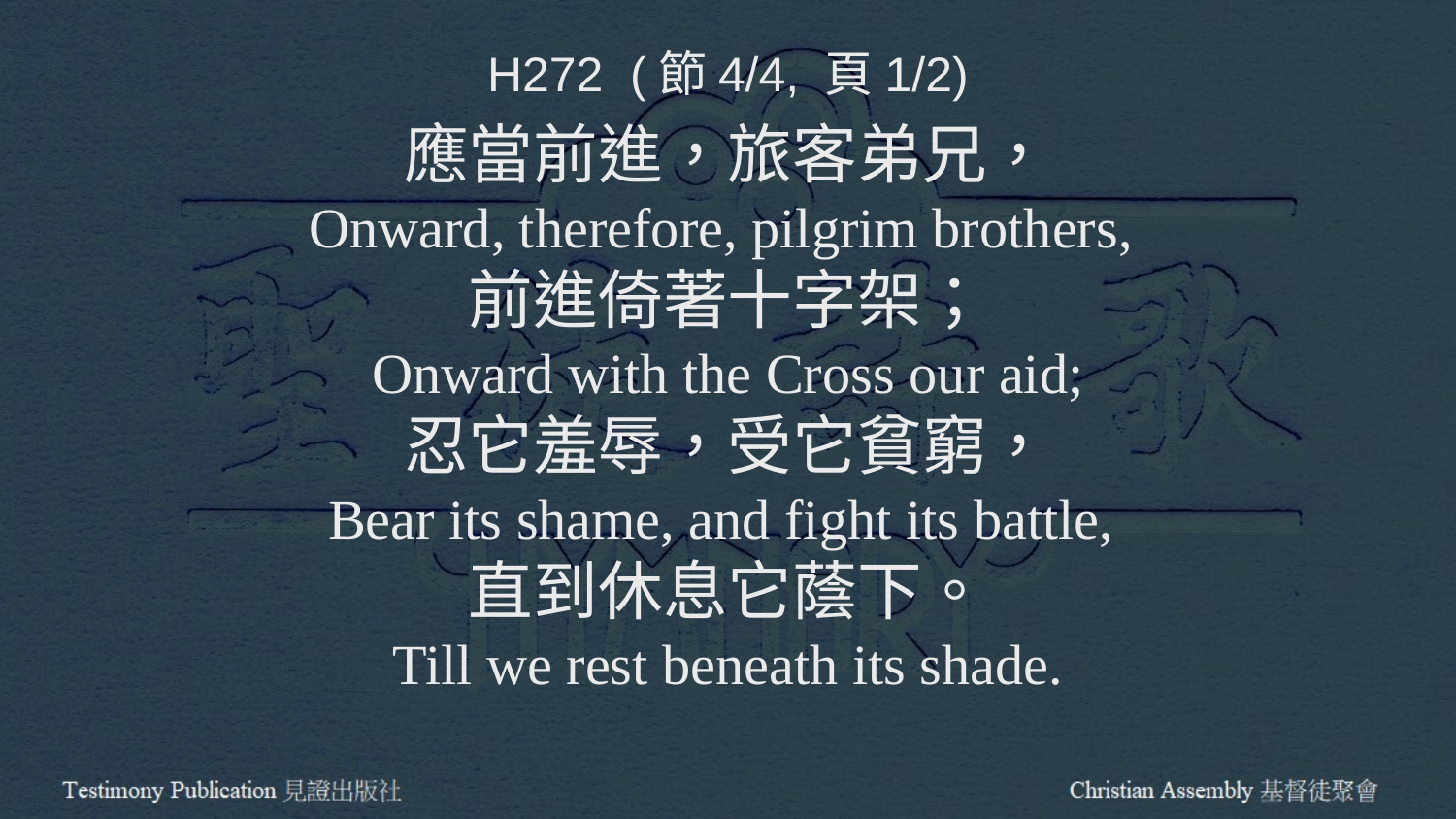

H272  (節4/4, 頁1/2)
應當前進，旅客弟兄，
Onward, therefore, pilgrim brothers,
前進倚著十字架；
Onward with the Cross our aid;
忍它羞辱，受它貧窮，
Bear its shame, and fight its battle,
直到休息它蔭下。
Till we rest beneath its shade.